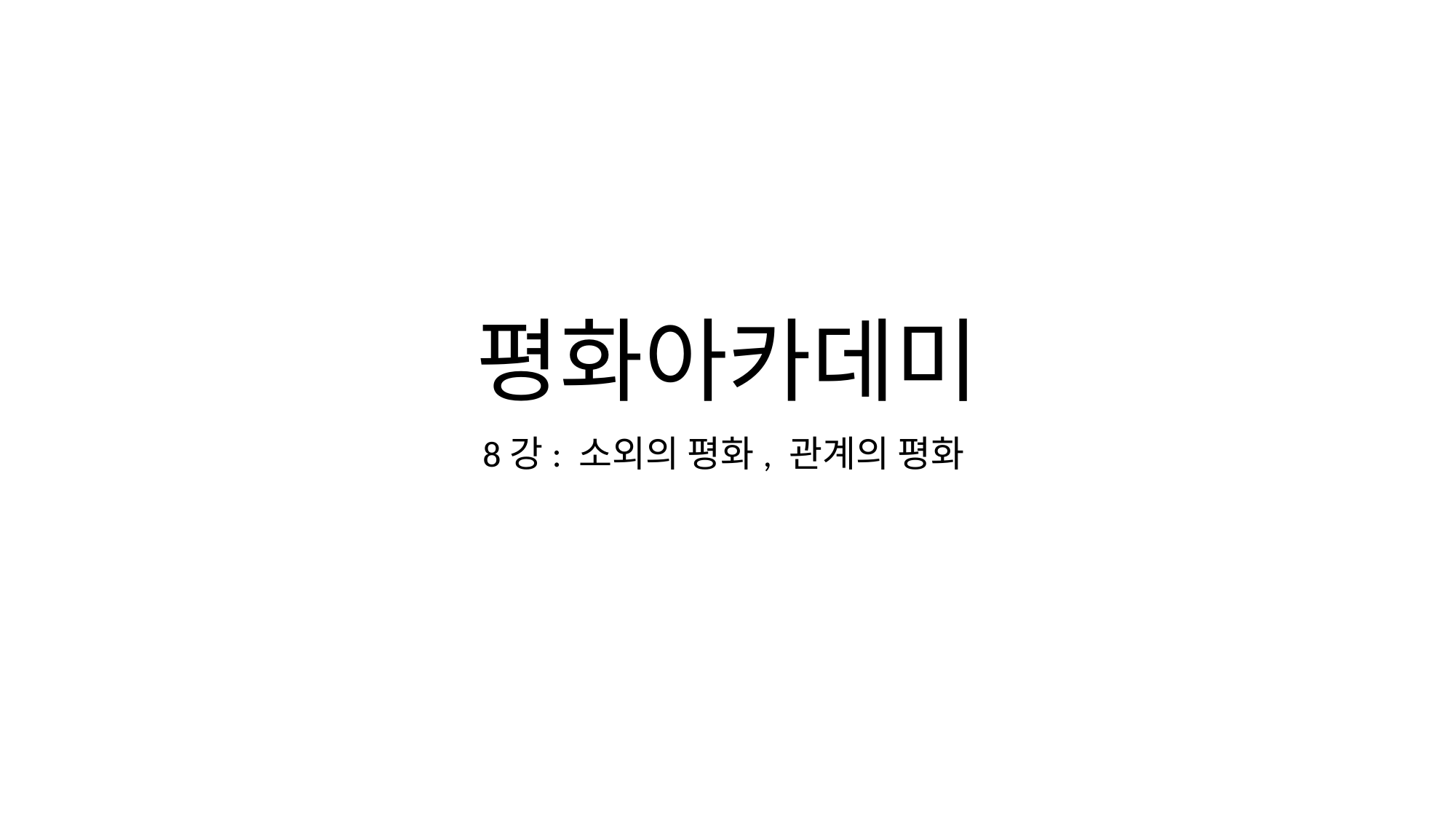

# 평화아카데미
8강: 소외의 평화, 관계의 평화